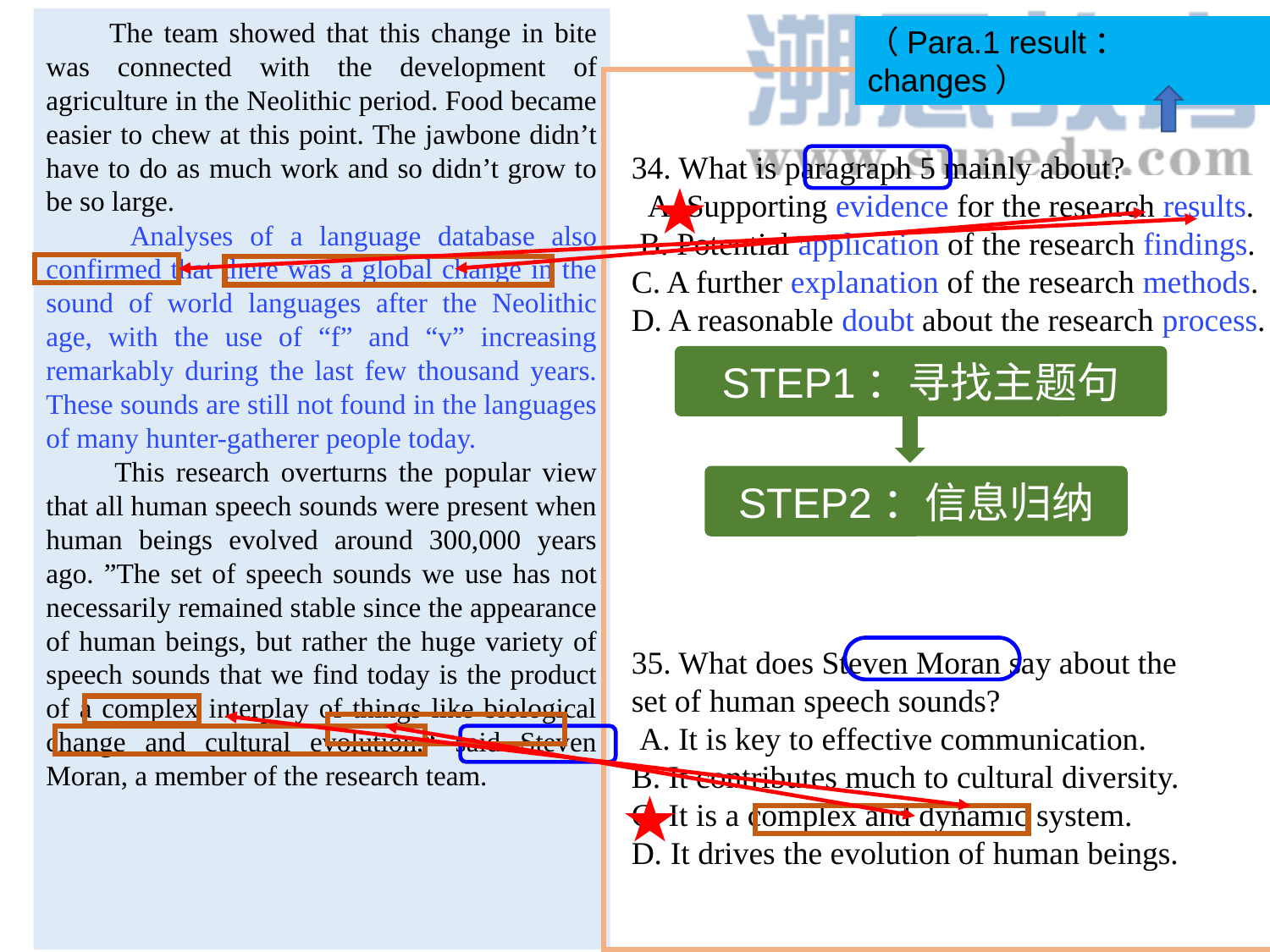

The team showed that this change in bite was connected with the development of agriculture in the Neolithic period. Food became easier to chew at this point. The jawbone didn’t have to do as much work and so didn’t grow to be so large.
     Analyses of a language database also confirmed that there was a global change in the sound of world languages after the Neolithic age, with the use of “f” and “v” increasing remarkably during the last few thousand years. These sounds are still not found in the languages of many hunter-gatherer people today.
      This research overturns the popular view that all human speech sounds were present when human beings evolved around 300,000 years ago. ”The set of speech sounds we use has not necessarily remained stable since the appearance of human beings, but rather the huge variety of speech sounds that we find today is the product of a complex interplay of things like biological change and cultural evolution,“ said Steven Moran, a member of the research team.
（Para.1 result： changes）
34. What is paragraph 5 mainly about?
  A. Supporting evidence for the research results.
 B. Potential application of the research findings.
C. A further explanation of the research methods.
D. A reasonable doubt about the research process.

35. What does Steven Moran say about the
set of human speech sounds?
 A. It is key to effective communication.
B. It contributes much to cultural diversity.
C. It is a complex and dynamic system.
D. It drives the evolution of human beings.

STEP1：寻找主题句

STEP2：信息归纳